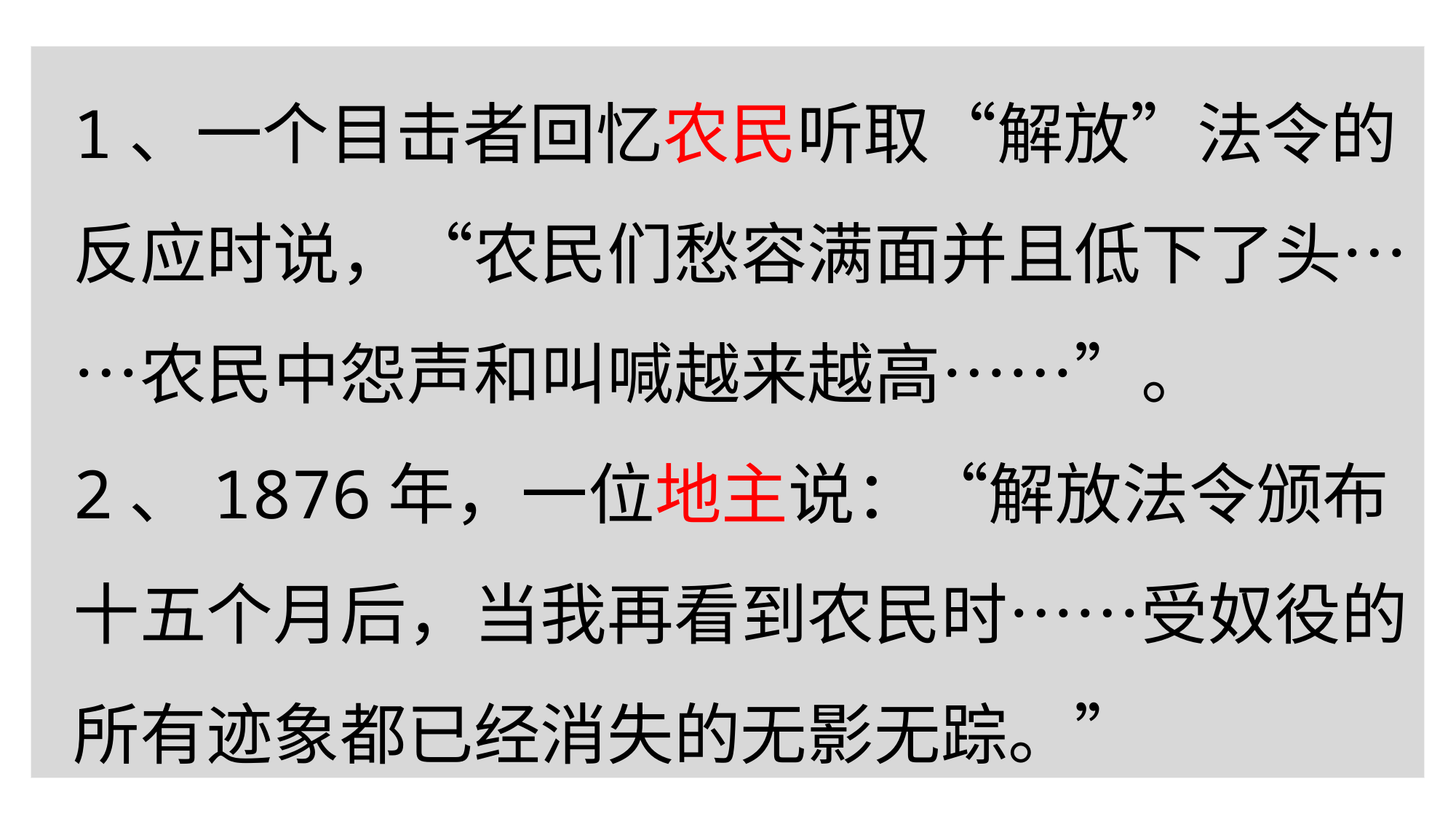

1、一个目击者回忆农民听取“解放”法令的反应时说，“农民们愁容满面并且低下了头……农民中怨声和叫喊越来越高……”。
2、1876年，一位地主说：“解放法令颁布十五个月后，当我再看到农民时……受奴役的所有迹象都已经消失的无影无踪。”